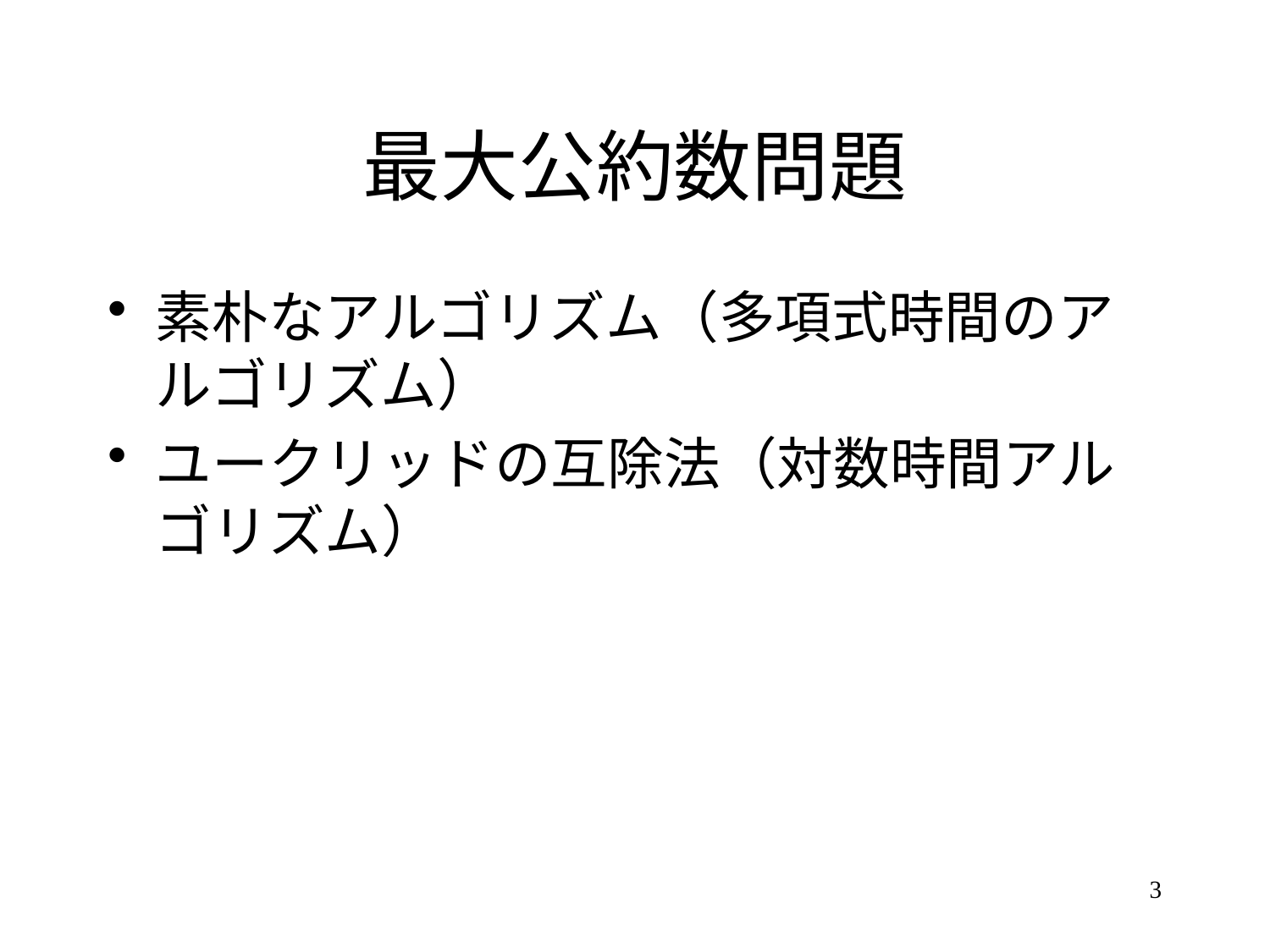

# 最大公約数問題
素朴なアルゴリズム（多項式時間のアルゴリズム）
ユークリッドの互除法（対数時間アルゴリズム）
3